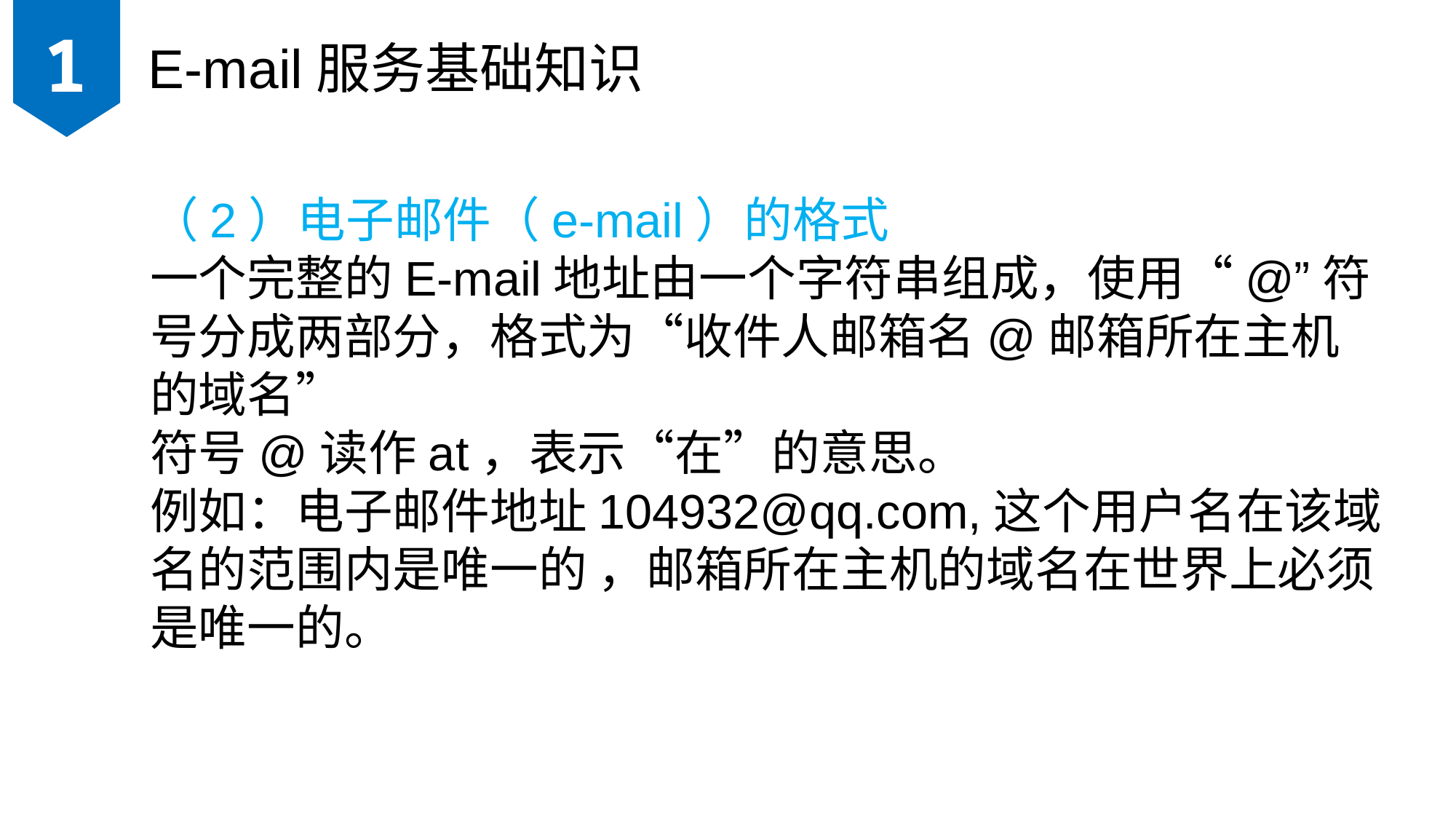

1

E-mail服务基础知识
（2）电子邮件（e-mail）的格式
一个完整的E-mail地址由一个字符串组成，使用“@”符号分成两部分，格式为“收件人邮箱名@邮箱所在主机的域名”
符号@读作at，表示“在”的意思。
例如：电子邮件地址104932@qq.com,这个用户名在该域名的范围内是唯一的 ，邮箱所在主机的域名在世界上必须是唯一的。